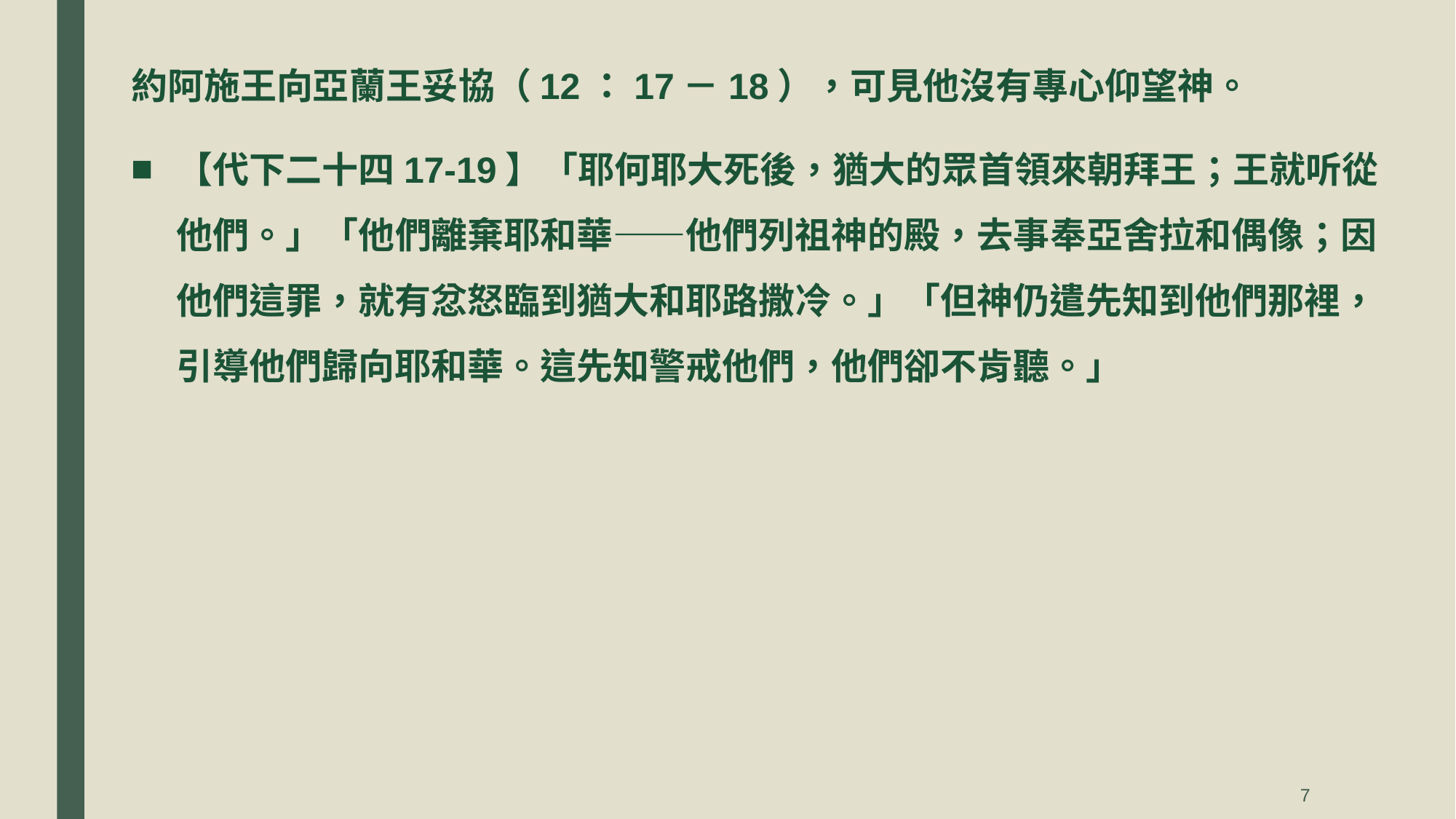

約阿施王向亞蘭王妥協（12：17－18），可見他沒有專心仰望神。
【代下二十四17-19】「耶何耶大死後，猶大的眾首領來朝拜王；王就听從他們。」「他們離棄耶和華——他們列祖神的殿，去事奉亞舍拉和偶像；因他們這罪，就有忿怒臨到猶大和耶路撒冷。」「但神仍遣先知到他們那裡，引導他們歸向耶和華。這先知警戒他們，他們卻不肯聽。」

7